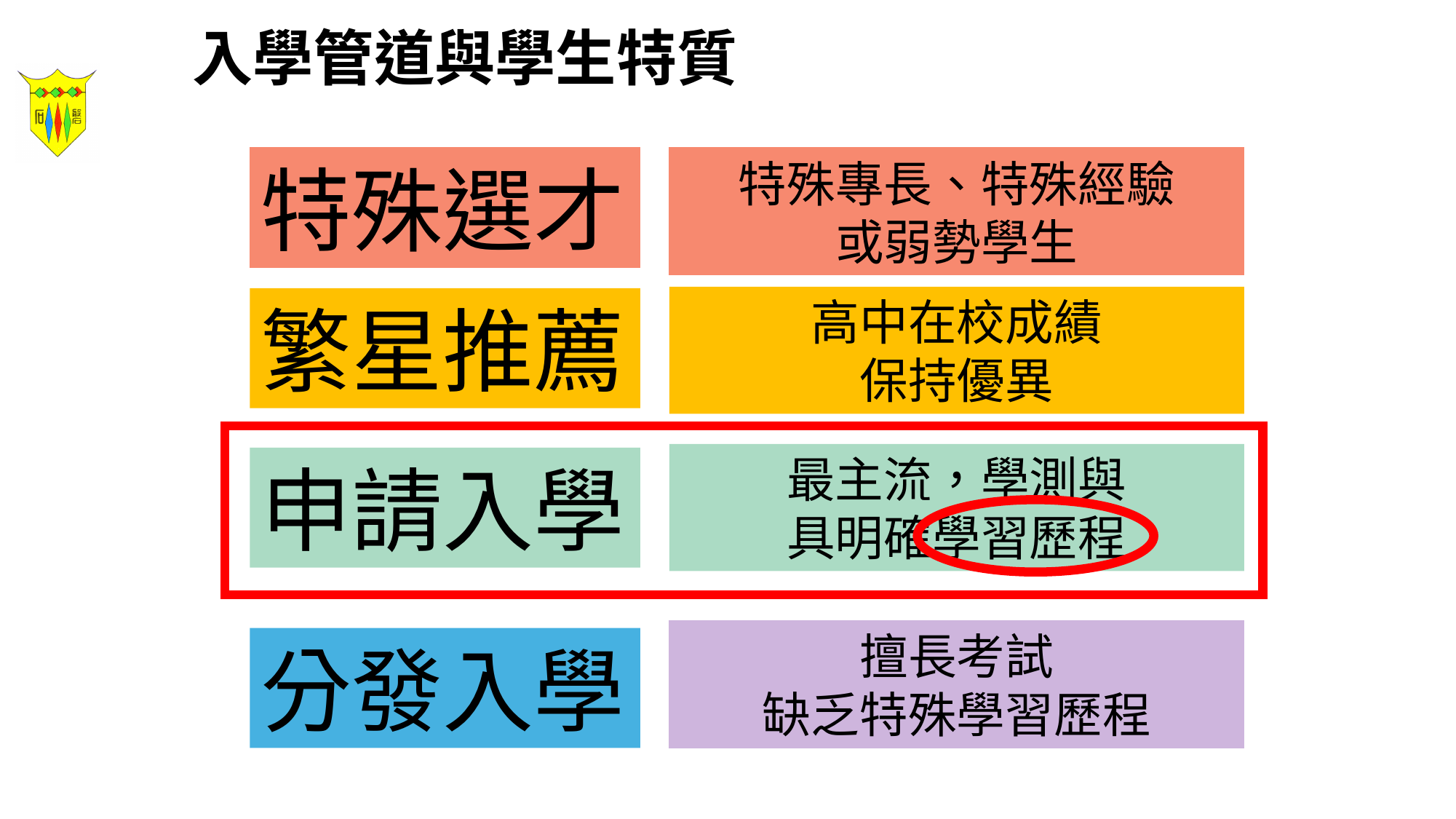

入學管道與學生特質
特殊專長、特殊經驗
或弱勢學生
特殊選才
高中在校成績
保持優異
繁星推薦

最主流，學測與
具明確學習歷程
申請入學

擅長考試
缺乏特殊學習歷程
分發入學